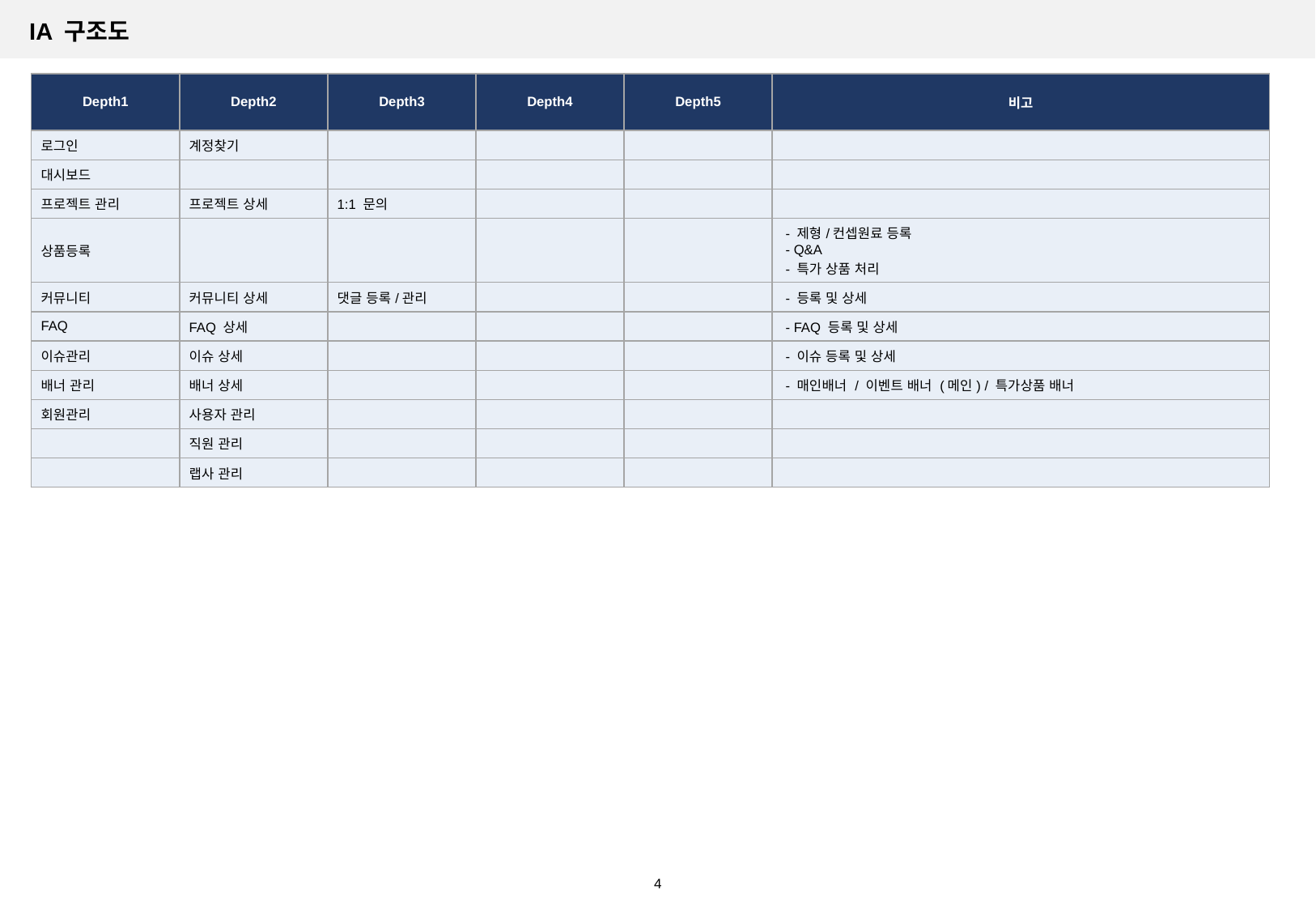

# IA 구조도
| Depth1 | Depth2 | Depth3 | Depth4 | Depth5 | 비고 |
| --- | --- | --- | --- | --- | --- |
| 로그인 | 계정찾기 |  |  |  |  |
| 대시보드 |  |  |  |  |  |
| 프로젝트 관리 | 프로젝트 상세 | 1:1 문의 |  |  |  |
| 상품등록 |  |  |  |  | - 제형/컨셉원료 등록 - Q&A - 특가 상품 처리 |
| 커뮤니티 | 커뮤니티 상세 | 댓글 등록/관리 |  |  | - 등록 및 상세 |
| FAQ | FAQ 상세 |  |  |  | - FAQ 등록 및 상세 |
| 이슈관리 | 이슈 상세 |  |  |  | - 이슈 등록 및 상세 |
| 배너 관리 | 배너 상세 |  |  |  | - 매인배너 / 이벤트 배너 (메인) / 특가상품 배너 |
| 회원관리 | 사용자 관리 |  |  |  |  |
|  | 직원 관리 |  |  |  |  |
|  | 랩사 관리 |  |  |  |  |